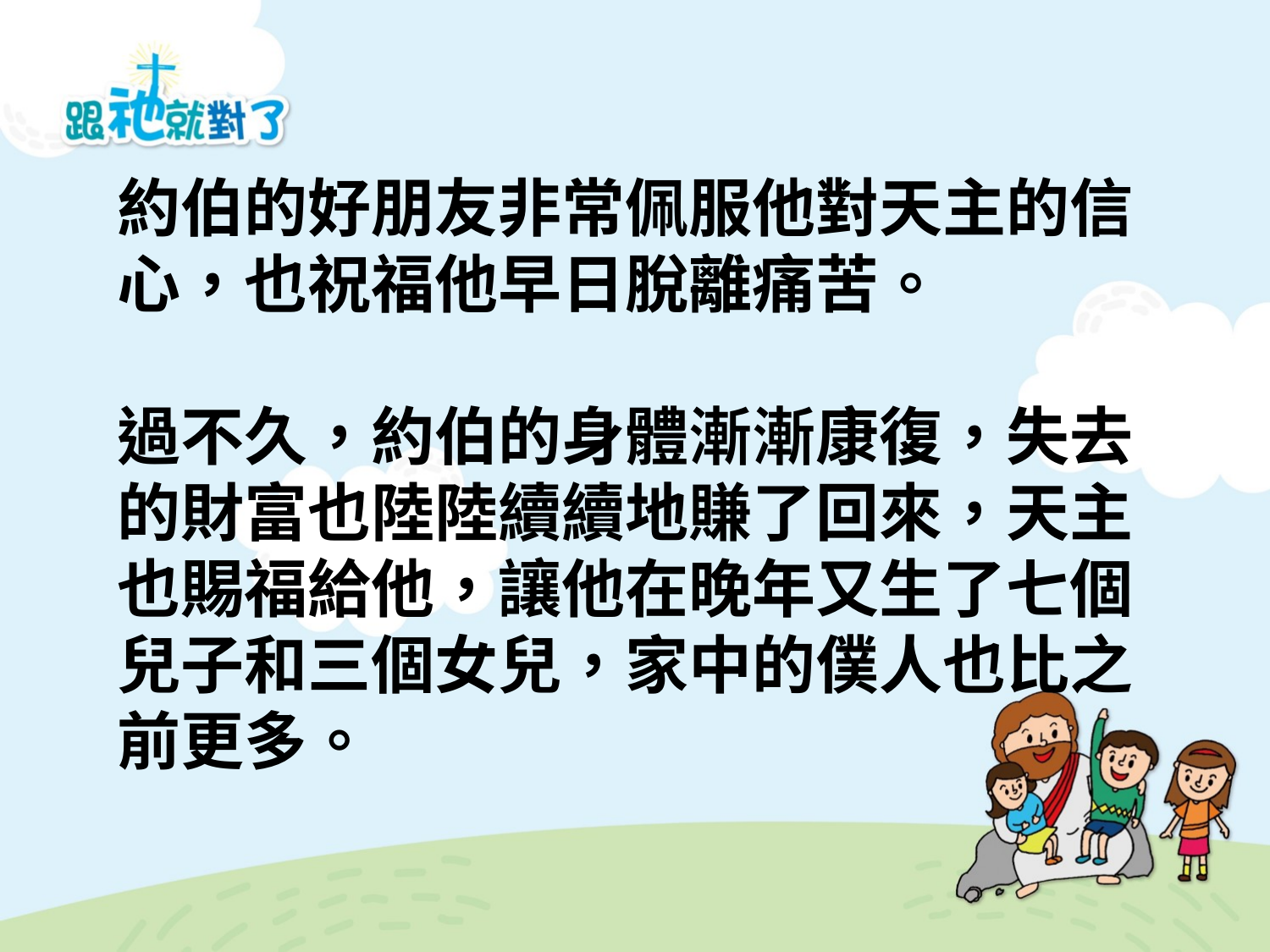

約伯的好朋友非常佩服他對天主的信心，也祝福他早日脫離痛苦。

過不久，約伯的身體漸漸康復，失去的財富也陸陸續續地賺了回來，天主也賜福給他，讓他在晚年又生了七個兒子和三個女兒，家中的僕人也比之前更多。